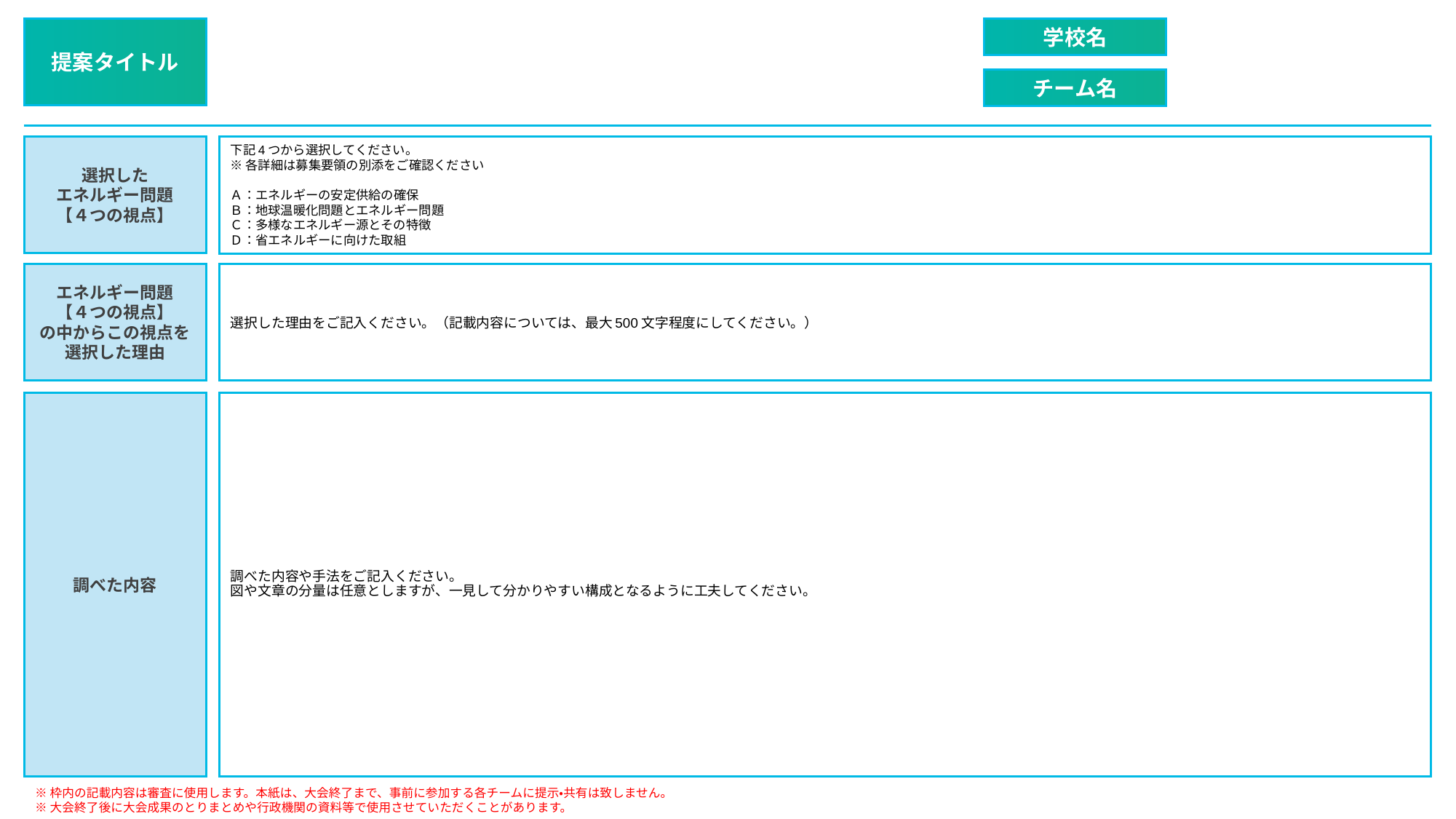

下記4つから選択してください。
※各詳細は募集要領の別添をご確認ください

Ａ：エネルギーの安定供給の確保
Ｂ：地球温暖化問題とエネルギー問題
Ｃ：多様なエネルギー源とその特徴
Ｄ：省エネルギーに向けた取組
選択した理由をご記入ください。（記載内容については、最大500文字程度にしてください。）
調べた内容や手法をご記入ください。
図や文章の分量は任意としますが、一見して分かりやすい構成となるように工夫してください。